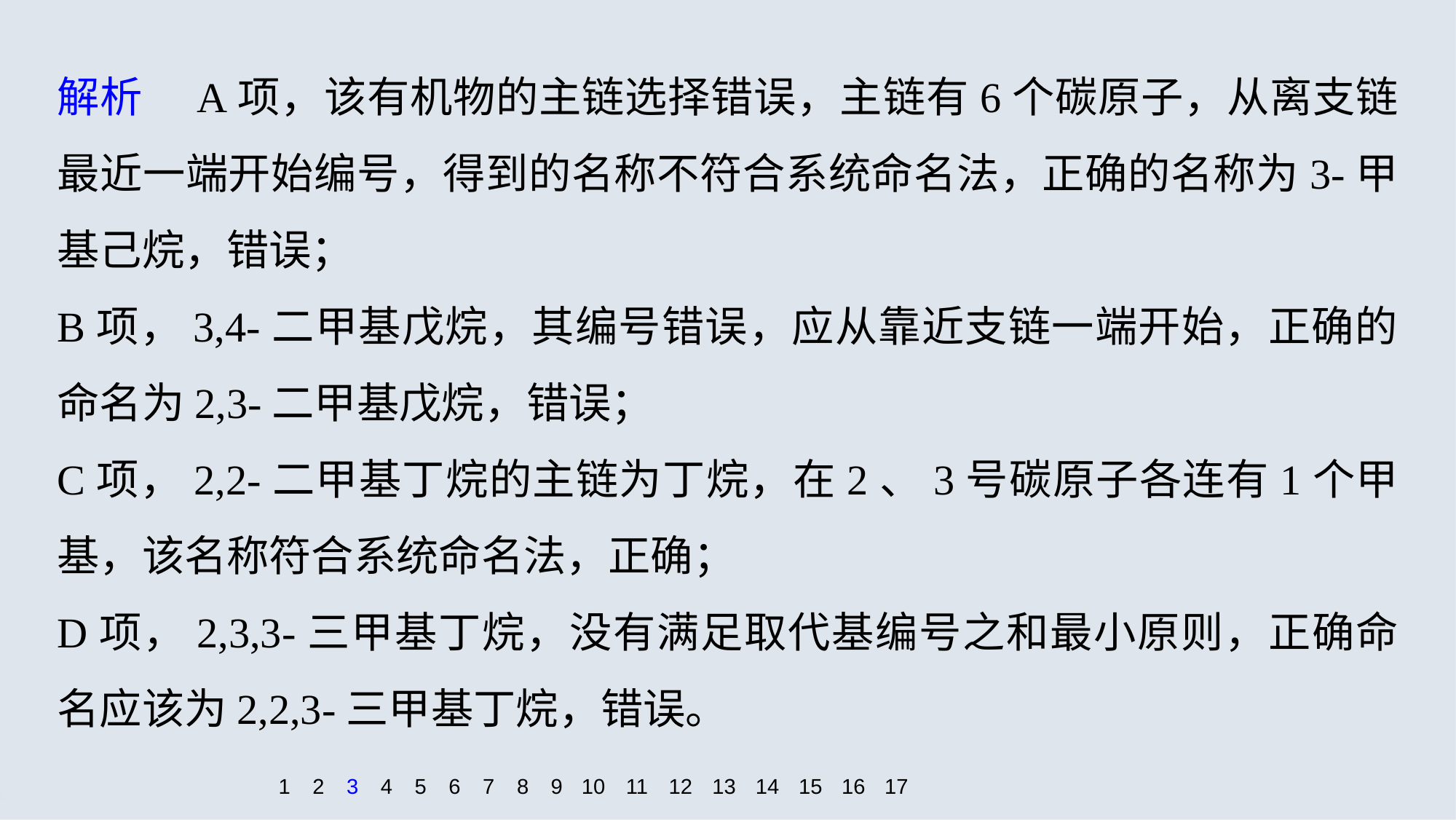

解析　A项，该有机物的主链选择错误，主链有6个碳原子，从离支链最近一端开始编号，得到的名称不符合系统命名法，正确的名称为3-甲基己烷，错误；
B项，3,4-二甲基戊烷，其编号错误，应从靠近支链一端开始，正确的命名为2,3-二甲基戊烷，错误；
C项，2,2-二甲基丁烷的主链为丁烷，在2、3号碳原子各连有1个甲基，该名称符合系统命名法，正确；
D项，2,3,3-三甲基丁烷，没有满足取代基编号之和最小原则，正确命名应该为2,2,3-三甲基丁烷，错误。
1
2
3
4
5
6
7
8
9
10
11
12
13
14
15
16
17